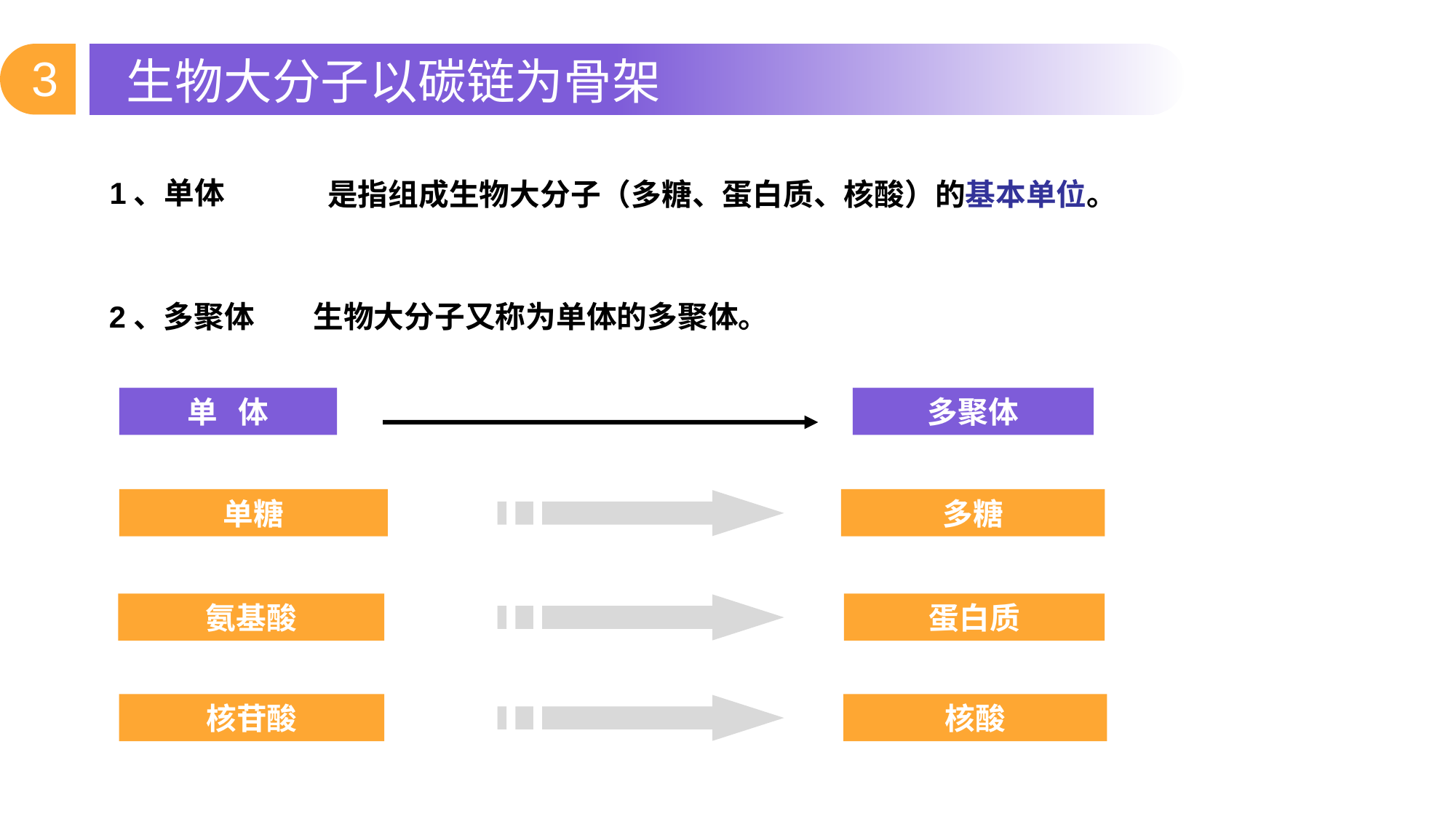

3
生物大分子以碳链为骨架
？
1、单体
 是指组成生物大分子（多糖、蛋白质、核酸）的基本单位。
生物大分子又称为单体的多聚体。
2、多聚体
单   体
多聚体

单糖
多糖

氨基酸
蛋白质

核苷酸
核酸